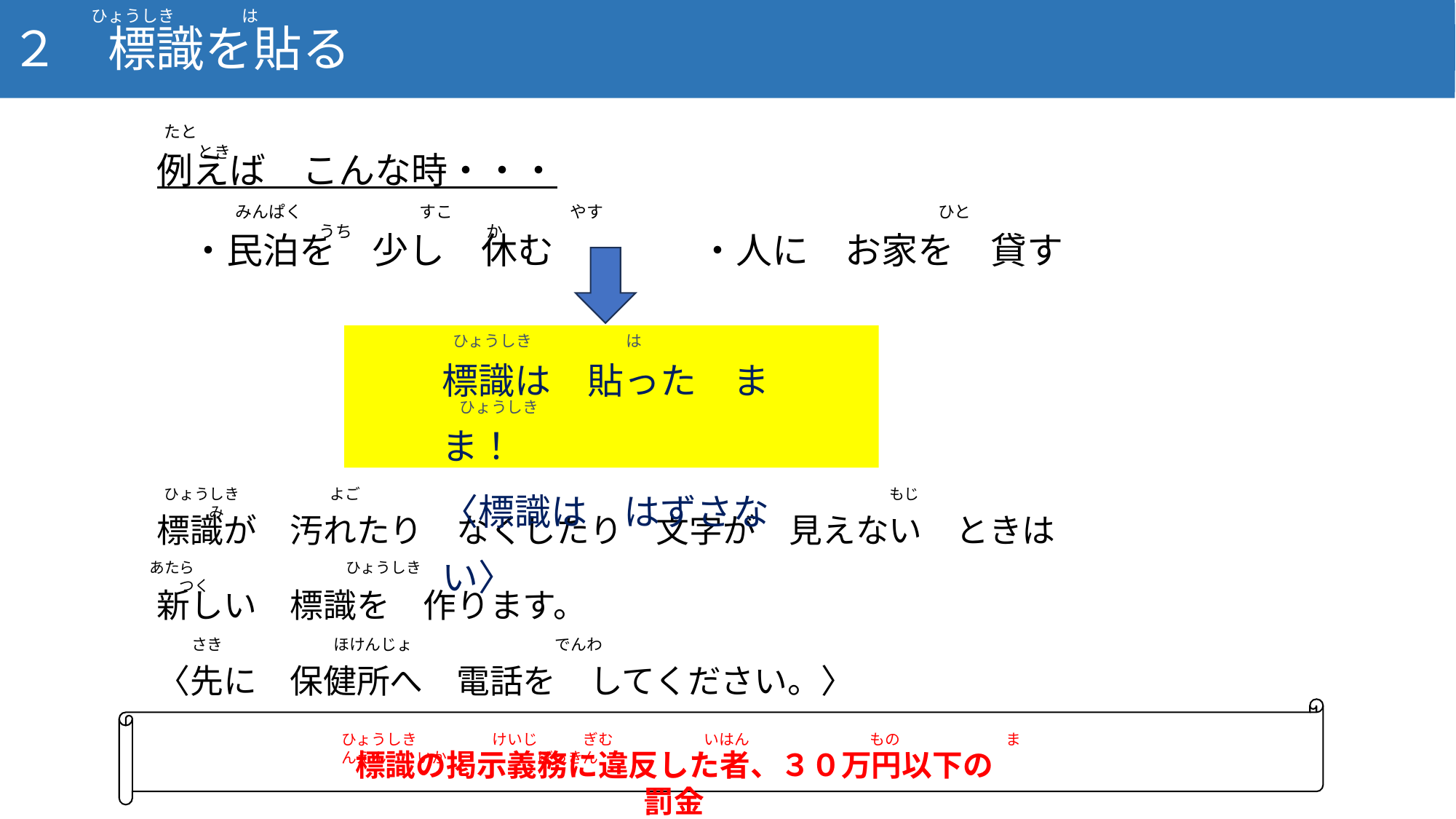

ひょうしき　　　　は
２　標識を貼る
たと　　　　　　　　　　　　　　　　　　　とき
例えば　こんな時・・・
　・民泊を　少し　休む　　　　・人に　お家を　貸す

標識が　汚れたり　なくしたり　文字が　見えない　ときは
新しい　標識を　作ります。
〈先に　保健所へ　電話を　してください。〉

みんぱく　　　　　　　すこ　　　　　　　やす　　　　　　　　　　　　　　　　　　　　ひと　　　　　　　　　　うち　　　　　　　　か

ひょうしき　　　　　　は
標識は　貼った　まま！
〈標識は　はずさない〉
ひょうしき
ひょうしき　　　　　　よご　　　　　　　　　　　　　　　　　　　　　　　　　　　　　　　　　　　もじ　　　　　　　　　　み
あたら　　　　　　　　　　ひょうしき　　　　　　つく
さき　　　　　　　ほけんじょ　　　　　　　　　でんわ

ひょうしき　　　　　けいじ　　　ぎむ　　　　　　いはん　　　　　　　　もの　　　　　　　まんえん　　いか　　　　　　ばっきん
標識の掲示義務に違反した者、３０万円以下の罰金